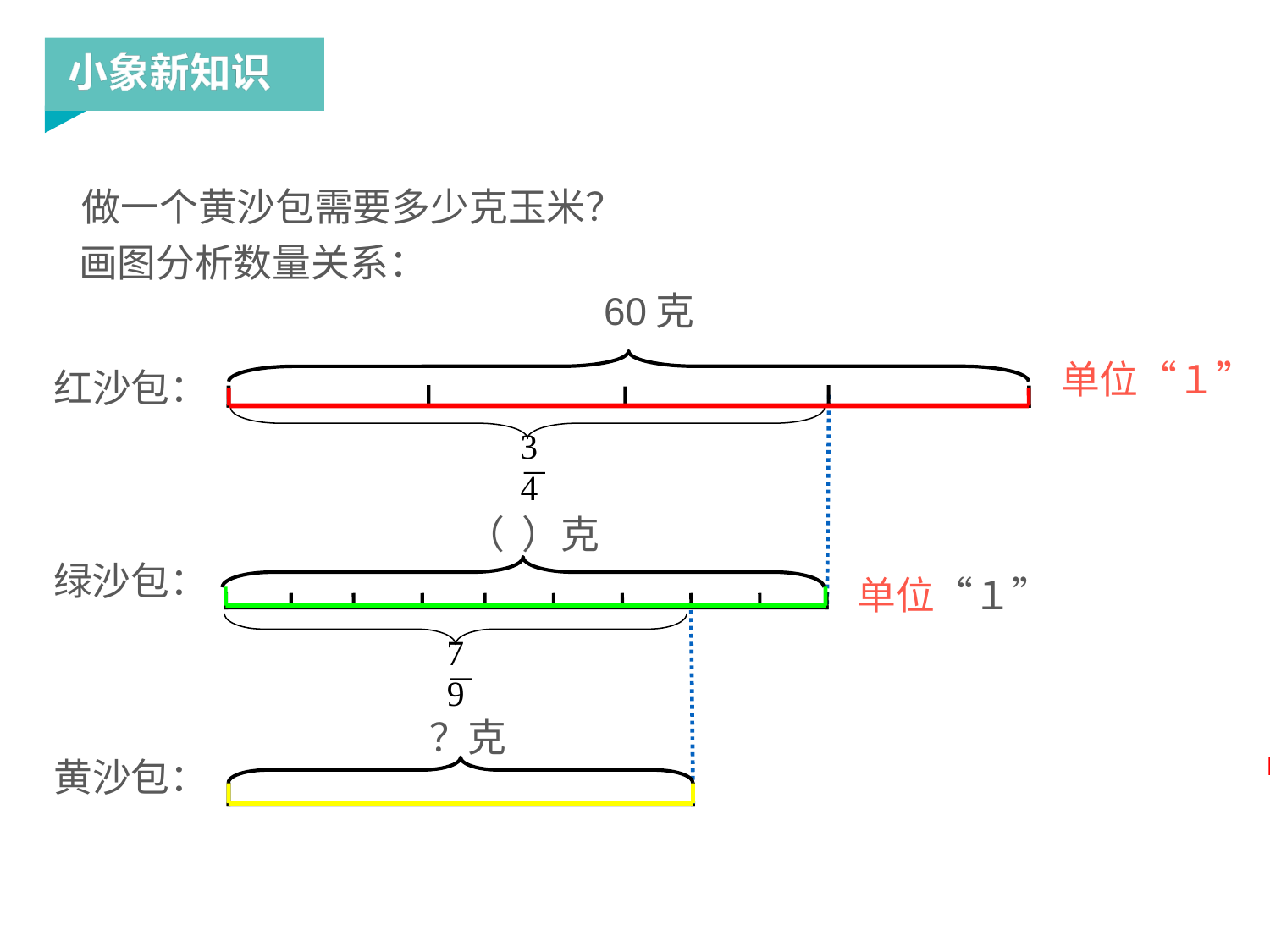

做一个黄沙包需要多少克玉米？
画图分析数量关系：

60克
单位“１”
红沙包：

3

4

（  ）克

绿沙包：
单位“１”

7

9

？克
黄沙包：